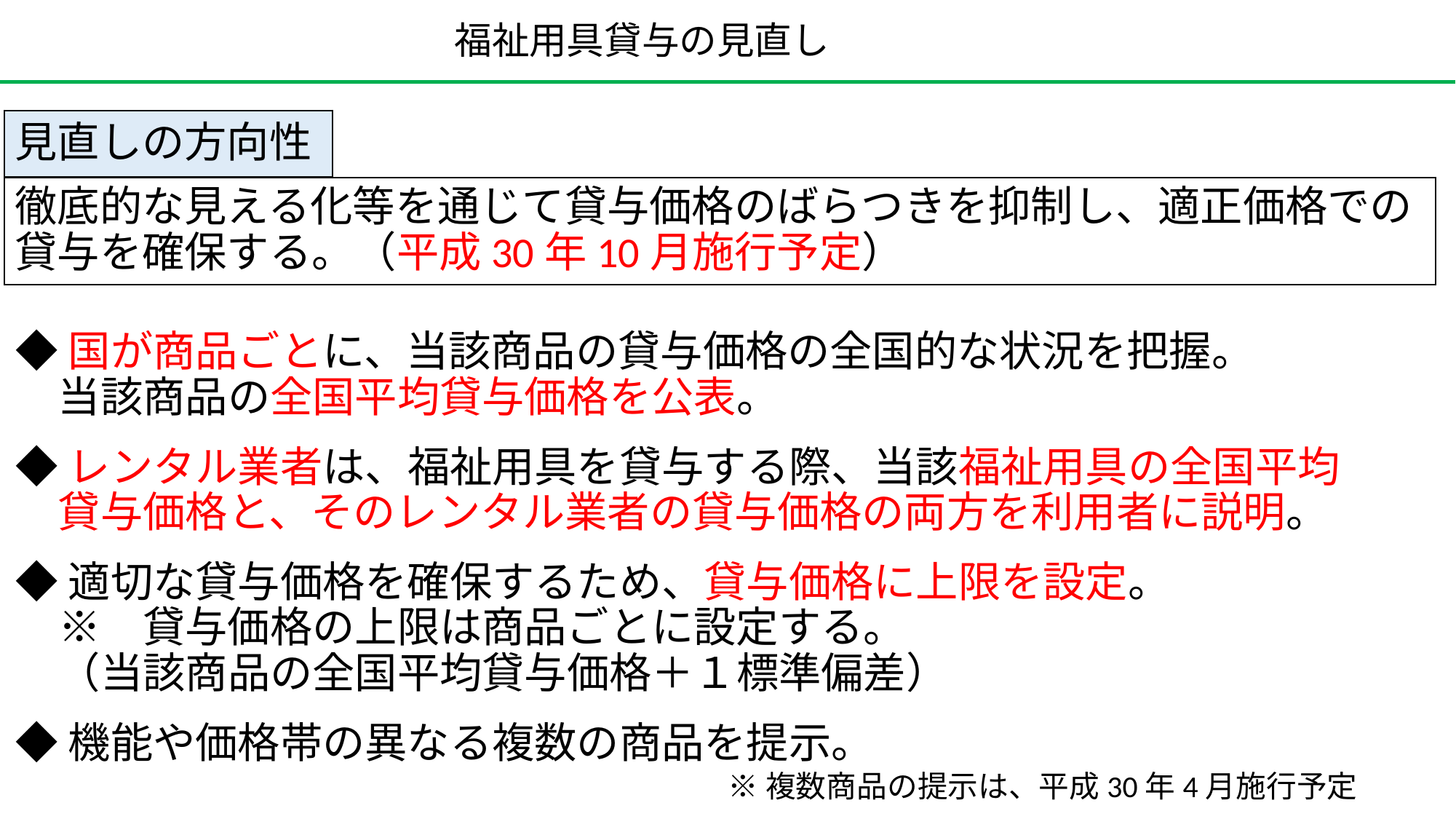

# 福祉用具貸与の見直し
見直しの方向性
徹底的な見える化等を通じて貸与価格のばらつきを抑制し、適正価格での貸与を確保する。（平成30年10月施行予定）
◆国が商品ごとに、当該商品の貸与価格の全国的な状況を把握。
　当該商品の全国平均貸与価格を公表。
◆レンタル業者は、福祉用具を貸与する際、当該福祉用具の全国平均
　貸与価格と、そのレンタル業者の貸与価格の両方を利用者に説明。
◆適切な貸与価格を確保するため、貸与価格に上限を設定。
　※　貸与価格の上限は商品ごとに設定する。
　（当該商品の全国平均貸与価格＋１標準偏差）
◆機能や価格帯の異なる複数の商品を提示。
※複数商品の提示は、平成30年4月施行予定